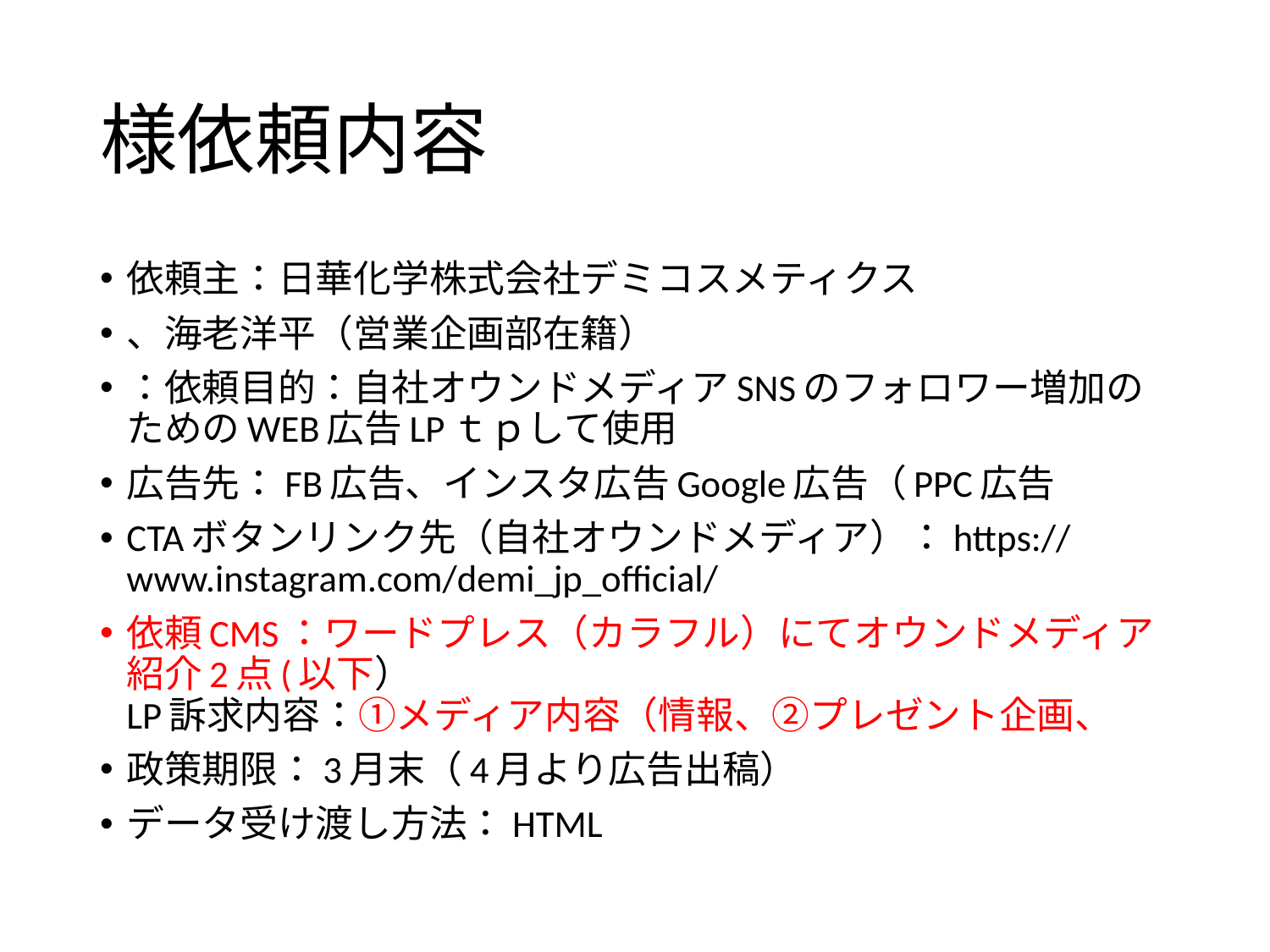

# 様依頼内容
依頼主：日華化学株式会社デミコスメティクス
、海老洋平（営業企画部在籍）
：依頼目的：自社オウンドメディアSNSのフォロワー増加のためのWEB広告LPｔｐして使用
広告先：FB広告、インスタ広告Google広告（PPC広告
CTAボタンリンク先（自社オウンドメディア）：https://www.instagram.com/demi_jp_official/
依頼CMS：ワードプレス（カラフル）にてオウンドメディア紹介2点(以下）
LP訴求内容：①メディア内容（情報、②プレゼント企画、
政策期限：3月末（4月より広告出稿）
データ受け渡し方法：HTML